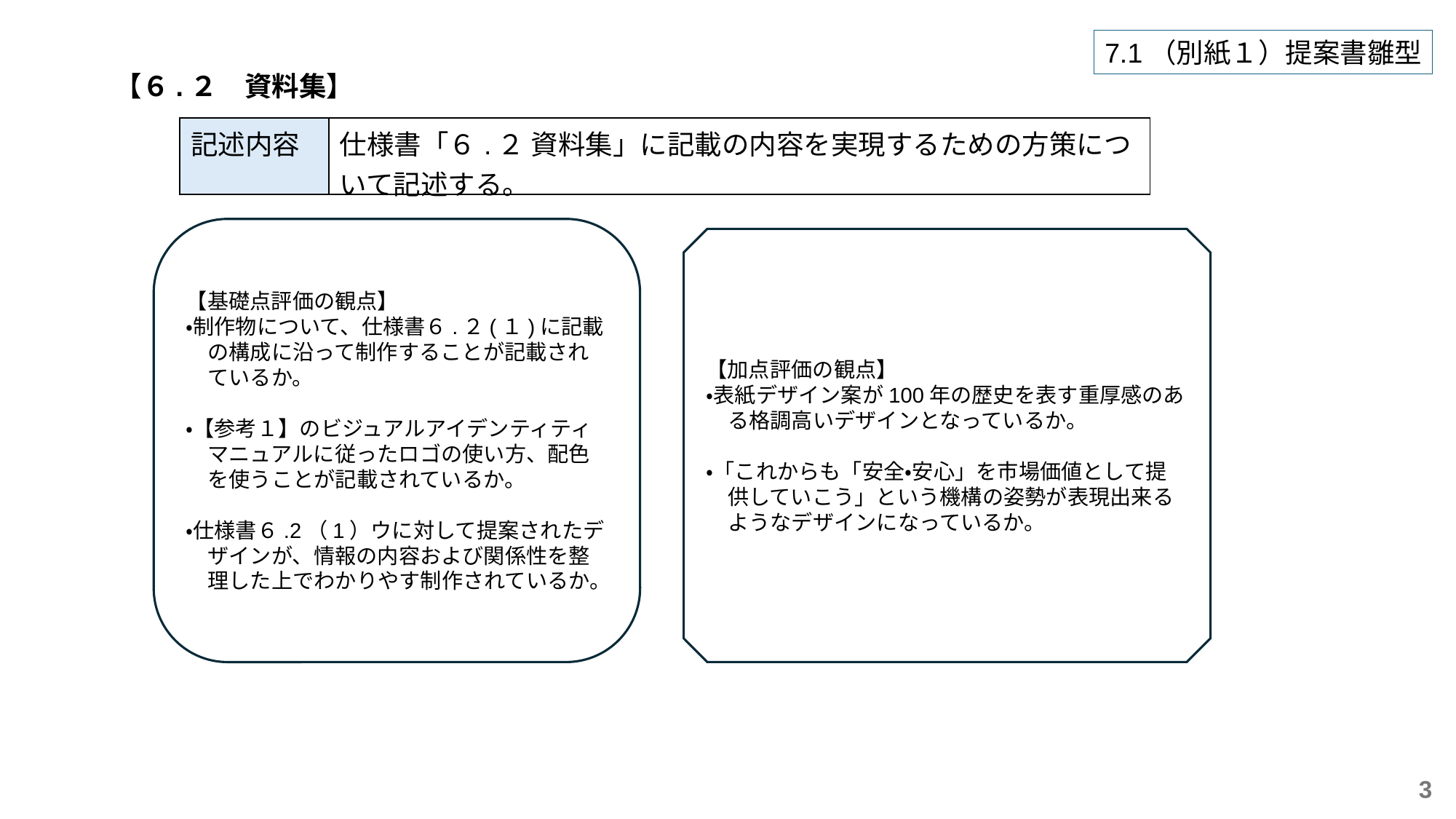

7.1（別紙１）提案書雛型
【６.２　資料集】
| 記述内容 | 仕様書「６.２ 資料集」に記載の内容を実現するための方策について記述する。 |
| --- | --- |
【基礎点評価の観点】
・制作物について、仕様書６.２(１)に記載の構成に沿って制作することが記載されているか。

・【参考１】のビジュアルアイデンティティマニュアルに従ったロゴの使い方、配色を使うことが記載されているか。

・仕様書６.2（1）ウに対して提案されたデザインが、情報の内容および関係性を整理した上でわかりやす制作されているか。
【加点評価の観点】
・表紙デザイン案が100年の歴史を表す重厚感のある格調高いデザインとなっているか。

・「これからも「安全・安心」を市場価値として提供していこう」という機構の姿勢が表現出来るようなデザインになっているか。
3